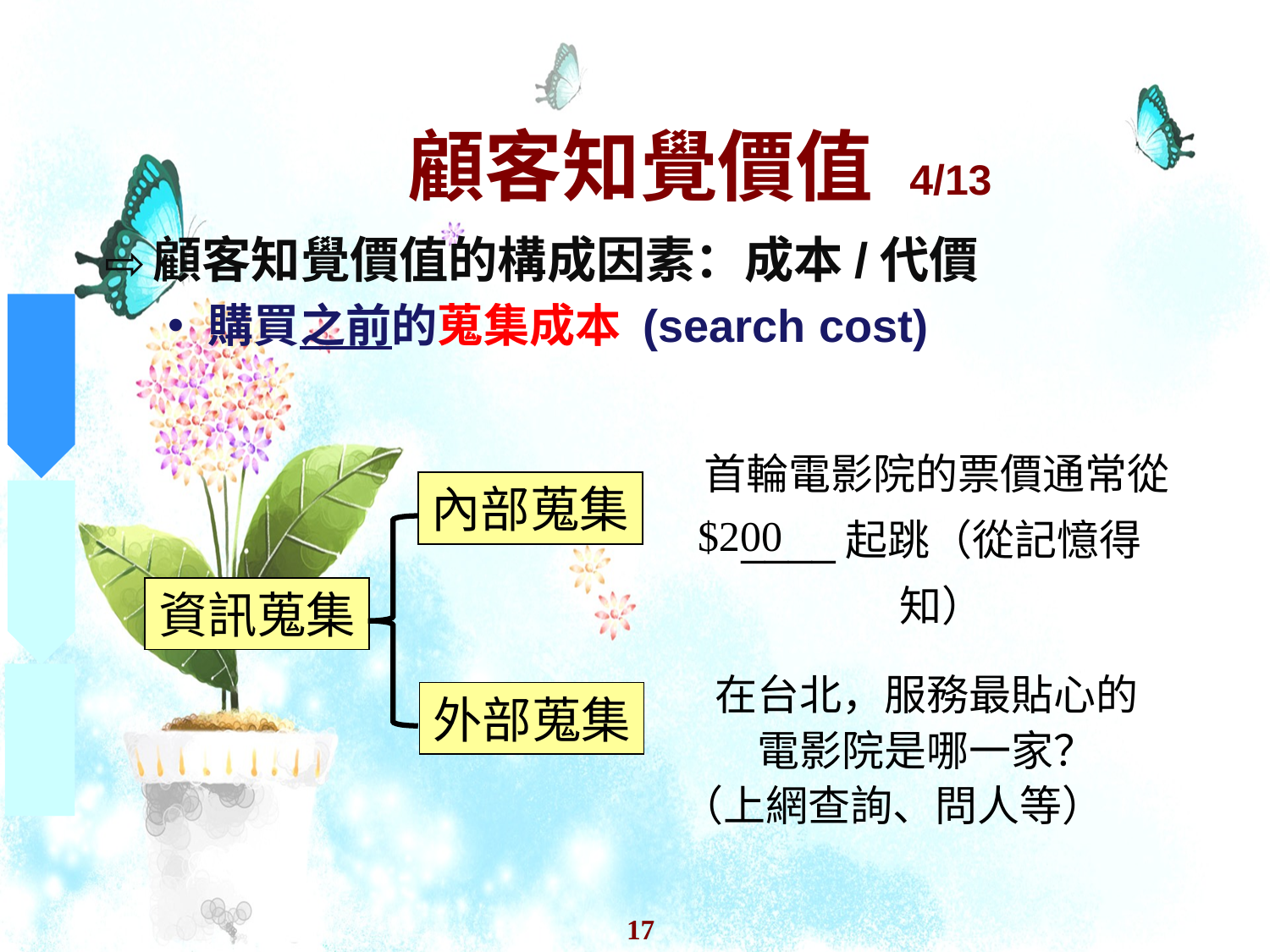

# 顧客知覺價值 4/13
顧客知覺價值的構成因素：成本/代價
購買之前的蒐集成本 (search cost)

首輪電影院的票價通常從____起跳（從記憶得知）
內部蒐集
$200

資訊蒐集
在台北，服務最貼心的電影院是哪一家？

外部蒐集
（上網查詢、問人等）